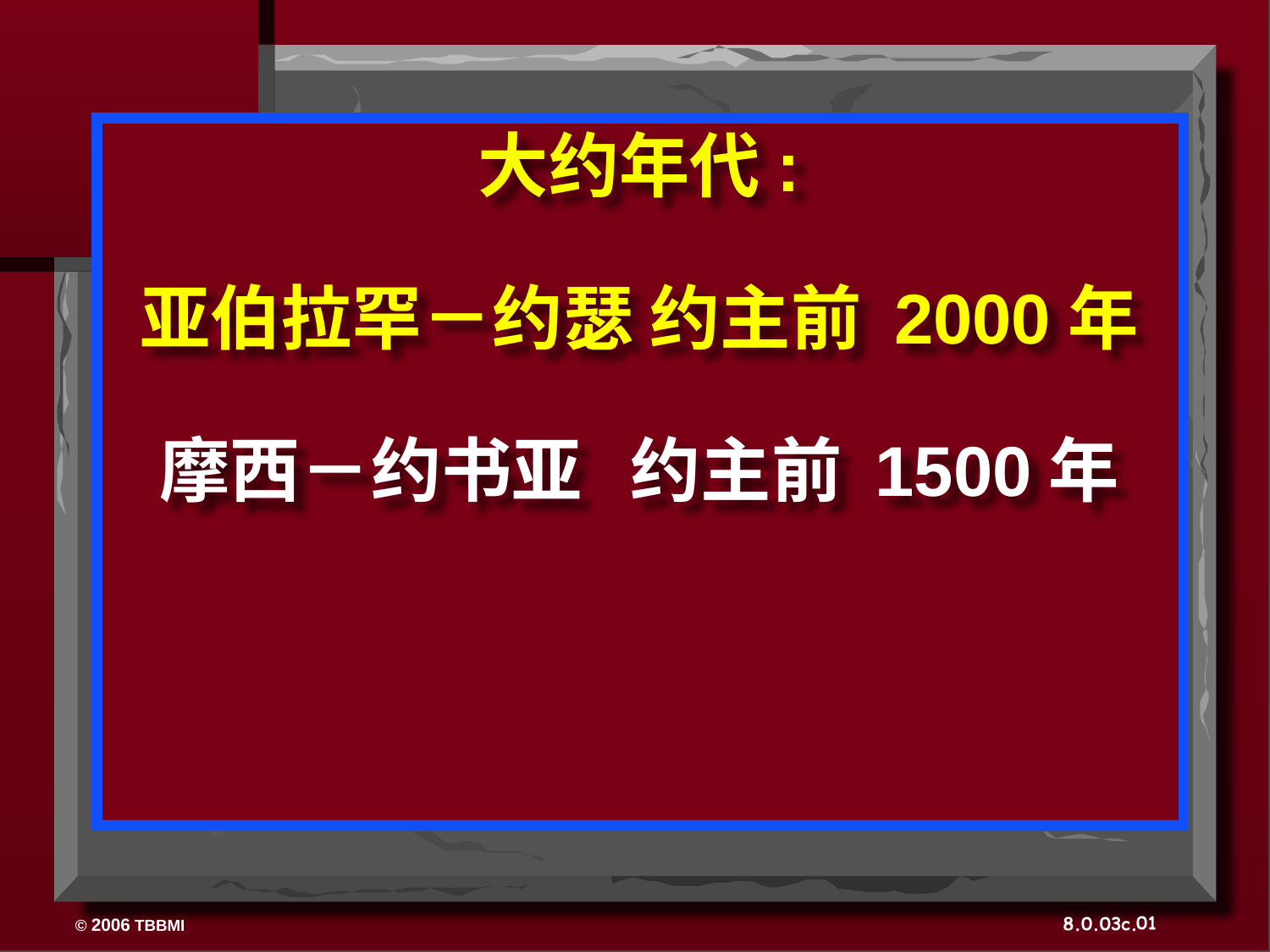

大约年代:

亚伯拉罕－约瑟 约主前 2000年

摩西－约书亚   约主前 1500年

01